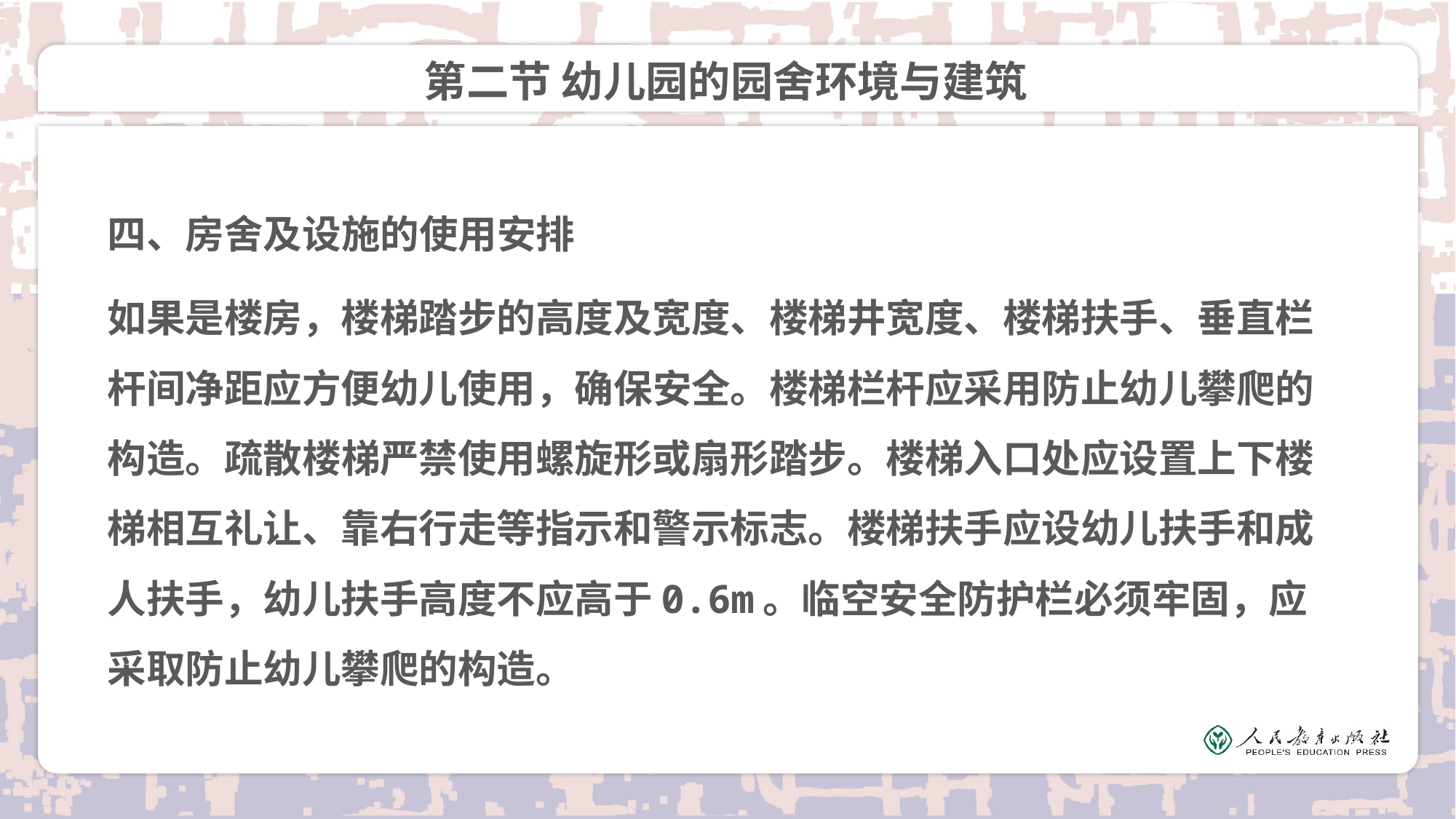

# 第二节 幼儿园的园舍环境与建筑
四、房舍及设施的使用安排
如果是楼房，楼梯踏步的高度及宽度、楼梯井宽度、楼梯扶手、垂直栏杆间净距应方便幼儿使用，确保安全。楼梯栏杆应采用防止幼儿攀爬的构造。疏散楼梯严禁使用螺旋形或扇形踏步。楼梯入口处应设置上下楼梯相互礼让、靠右行走等指示和警示标志。楼梯扶手应设幼儿扶手和成人扶手，幼儿扶手高度不应高于0.6m。临空安全防护栏必须牢固，应采取防止幼儿攀爬的构造。